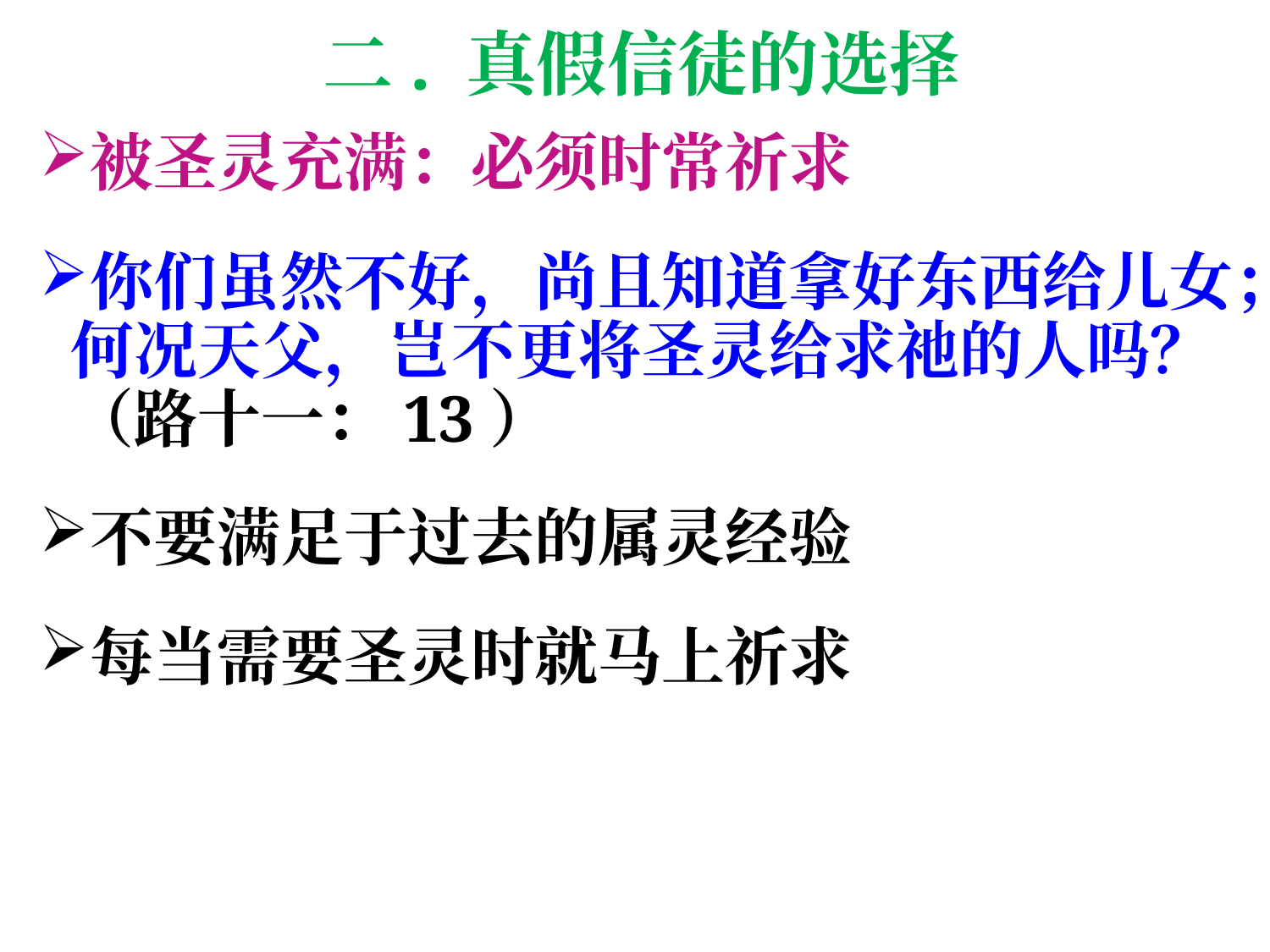

# 二. 真假信徒的选择
被圣灵充满：必须时常祈求

你们虽然不好，尚且知道拿好东西给儿女；何况天父，岂不更将圣灵给求祂的人吗？（路十一：13）

不要满足于过去的属灵经验

每当需要圣灵时就马上祈求